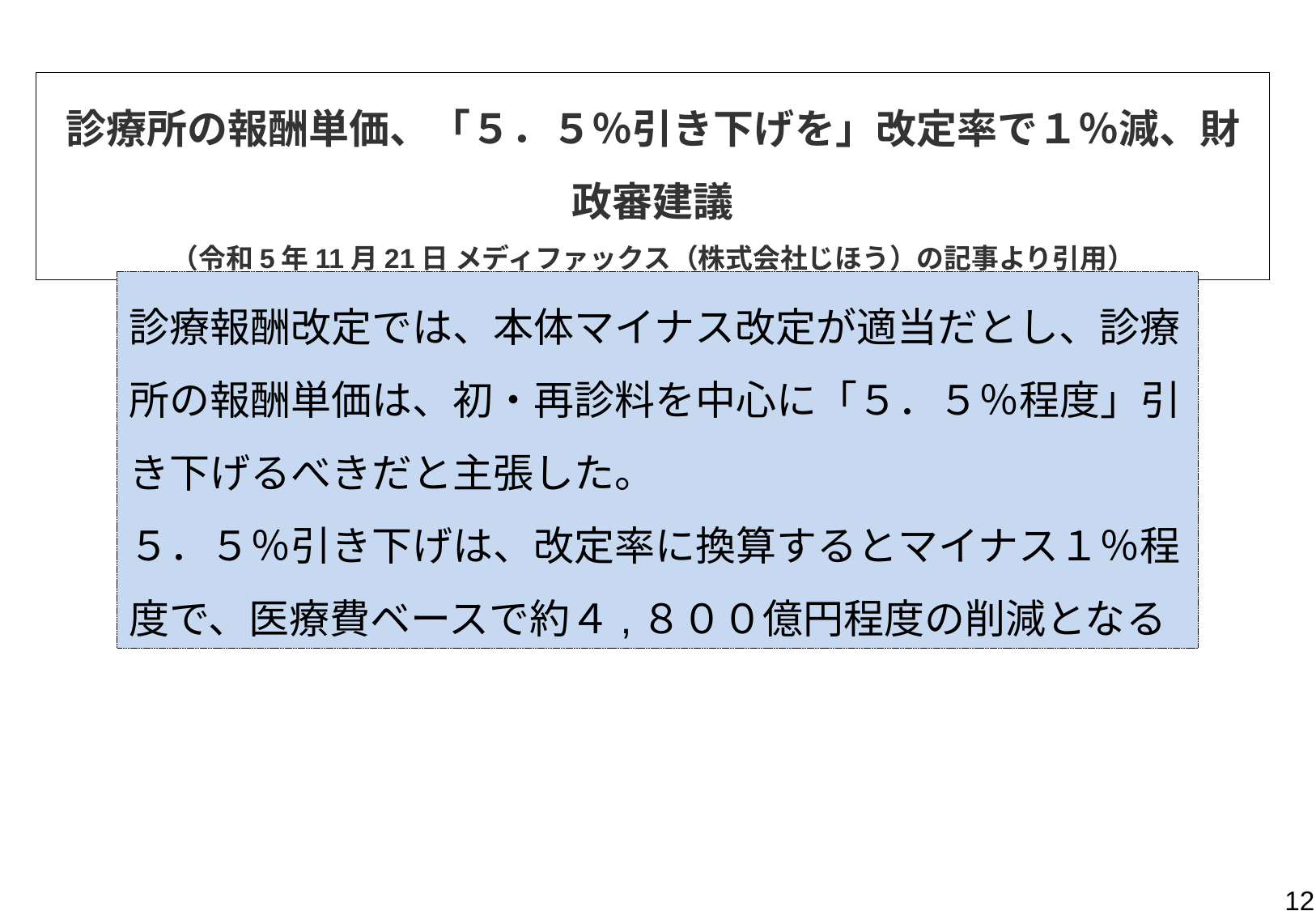

診療所の報酬単価、「５．５％引き下げを」改定率で１％減、財政審建議
（令和5年11月21日 メディファックス（株式会社じほう）の記事より引用）
診療報酬改定では、本体マイナス改定が適当だとし、診療所の報酬単価は、初・再診料を中心に「５．５％程度」引き下げるべきだと主張した。
５．５％引き下げは、改定率に換算するとマイナス１％程度で、医療費ベースで約４,８００億円程度の削減となる
12